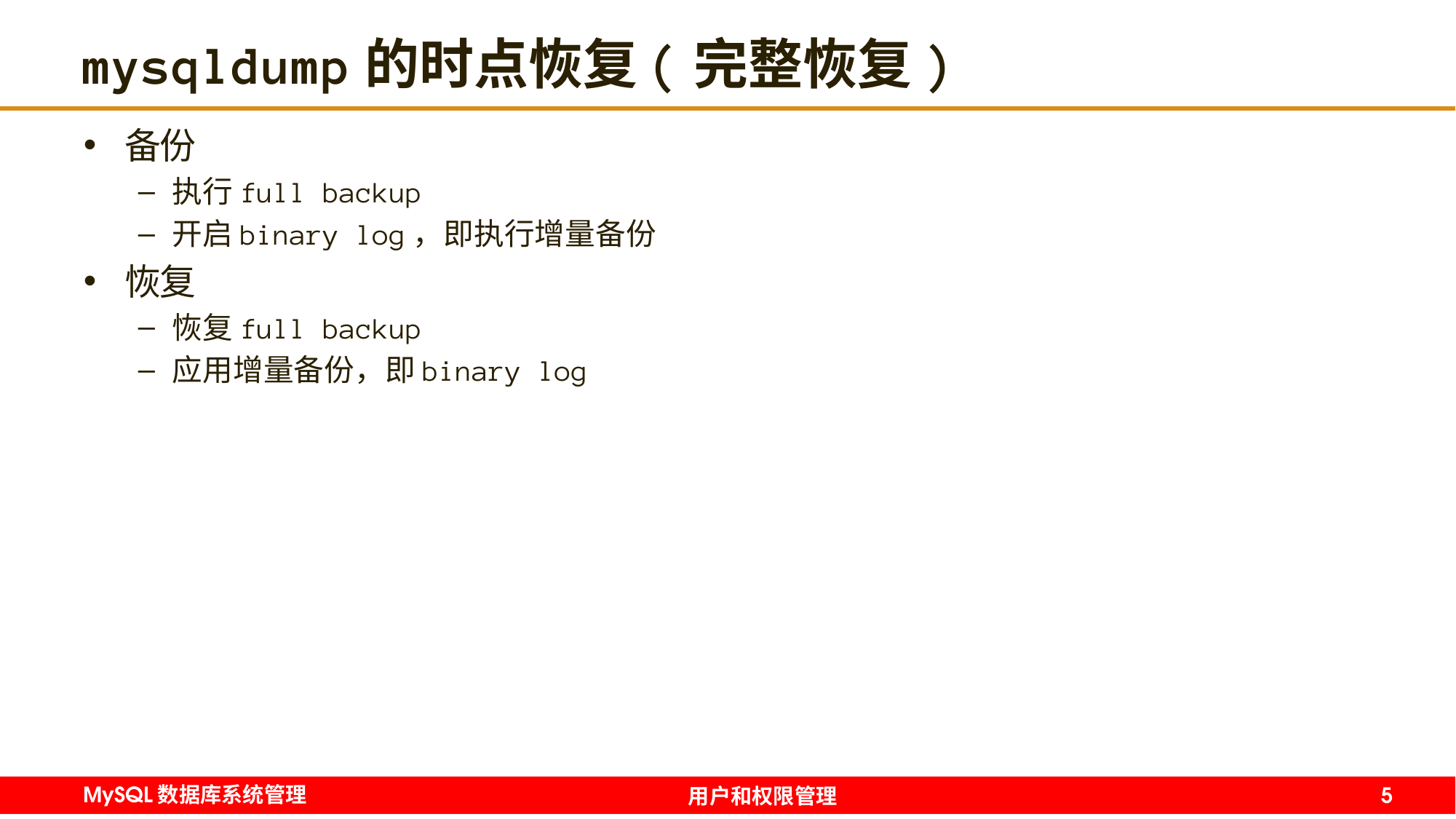

# mysqldump的时点恢复(完整恢复)
备份
执行full backup
开启binary log，即执行增量备份
恢复
恢复full backup
应用增量备份，即binary log